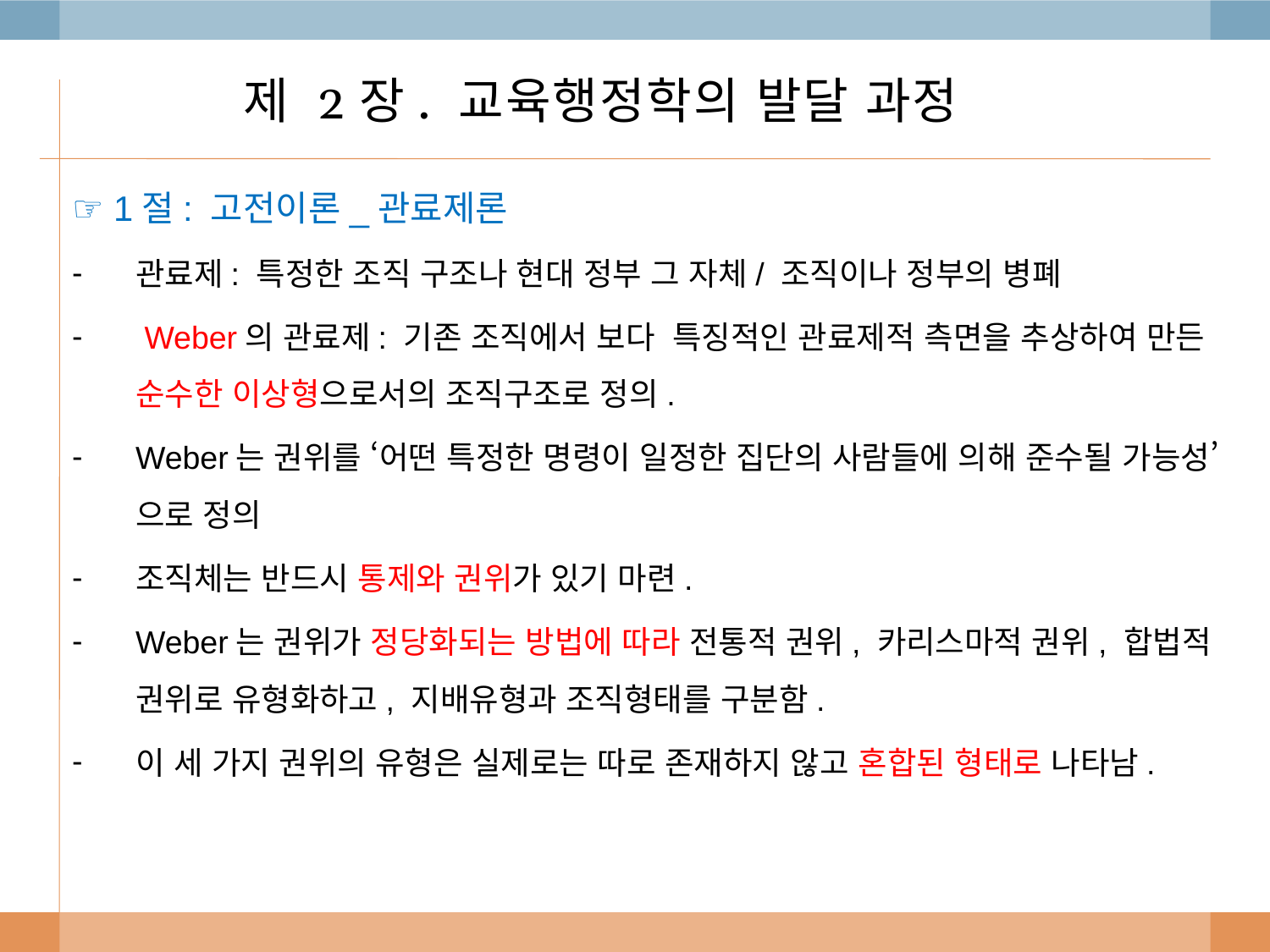

# 제 2장. 교육행정학의 발달 과정
☞ 1절: 고전이론_관료제론
관료제: 특정한 조직 구조나 현대 정부 그 자체/ 조직이나 정부의 병폐
 Weber의 관료제: 기존 조직에서 보다  특징적인 관료제적 측면을 추상하여 만든 순수한 이상형으로서의 조직구조로 정의.
Weber는 권위를 ‘어떤 특정한 명령이 일정한 집단의 사람들에 의해 준수될 가능성’으로 정의
조직체는 반드시 통제와 권위가 있기 마련.
Weber는 권위가 정당화되는 방법에 따라 전통적 권위, 카리스마적 권위, 합법적 권위로 유형화하고, 지배유형과 조직형태를 구분함.
이 세 가지 권위의 유형은 실제로는 따로 존재하지 않고 혼합된 형태로 나타남.